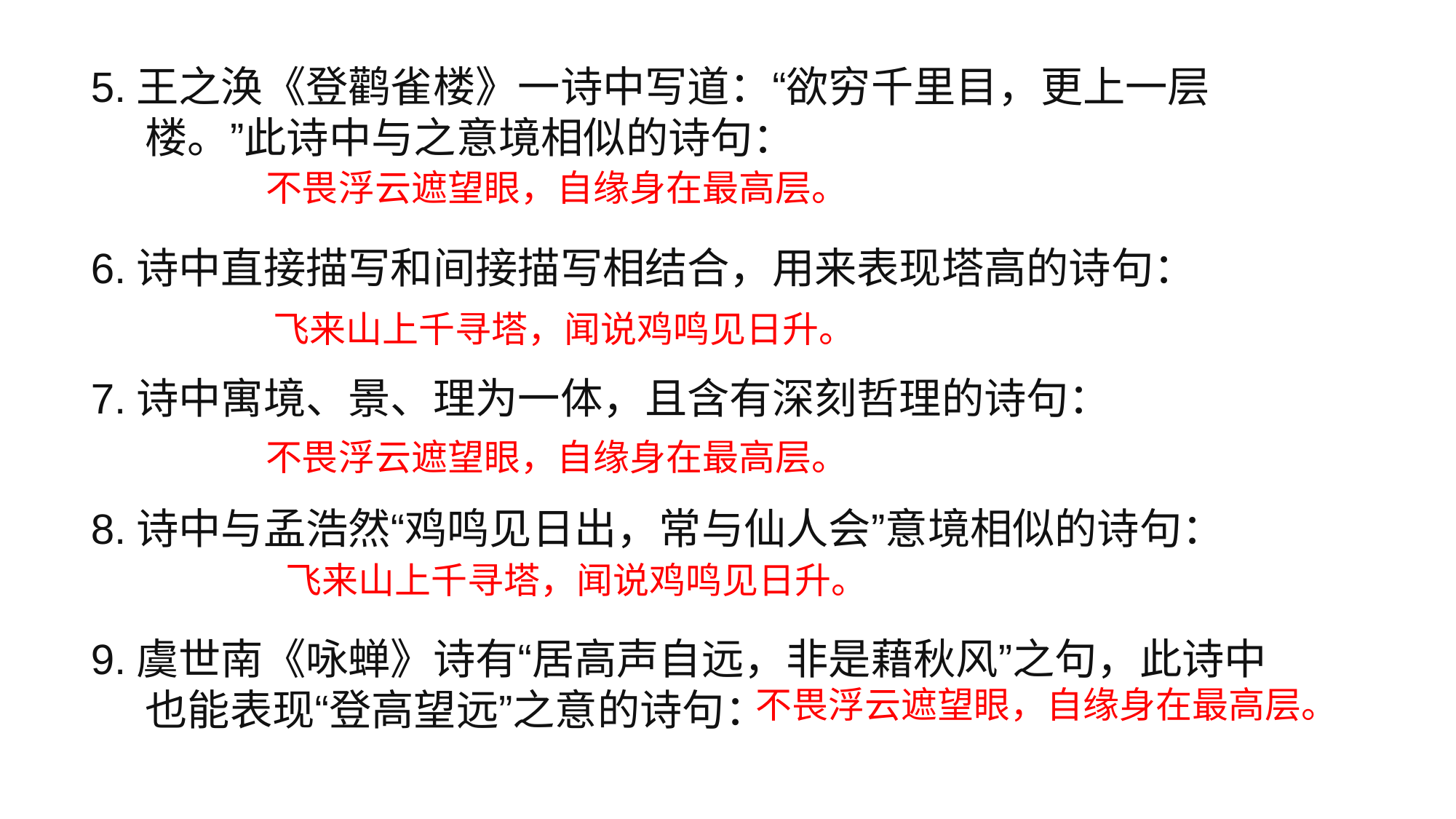

5.王之涣《登鹳雀楼》一诗中写道：“欲穷千里目，更上一层楼。”此诗中与之意境相似的诗句：

6.诗中直接描写和间接描写相结合，用来表现塔高的诗句：

7.诗中寓境、景、理为一体，且含有深刻哲理的诗句：

8.诗中与孟浩然“鸡鸣见日出，常与仙人会”意境相似的诗句：

9.虞世南《咏蝉》诗有“居高声自远，非是藉秋风”之句，此诗中也能表现“登高望远”之意的诗句：
不畏浮云遮望眼，自缘身在最高层。
飞来山上千寻塔，闻说鸡鸣见日升。
不畏浮云遮望眼，自缘身在最高层。
飞来山上千寻塔，闻说鸡鸣见日升。
不畏浮云遮望眼，自缘身在最高层。